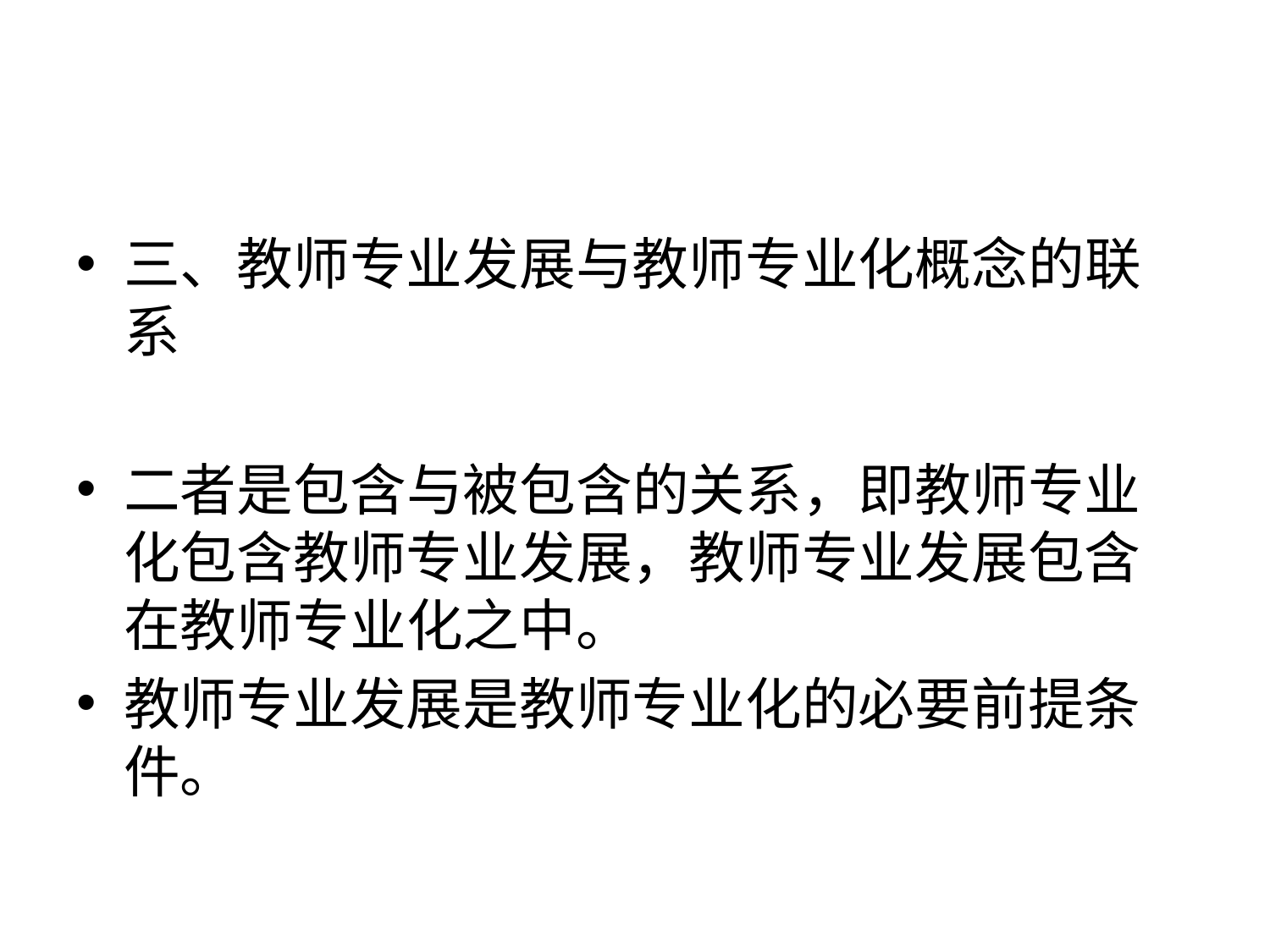

#
三、教师专业发展与教师专业化概念的联系

二者是包含与被包含的关系，即教师专业化包含教师专业发展，教师专业发展包含在教师专业化之中。
教师专业发展是教师专业化的必要前提条件。